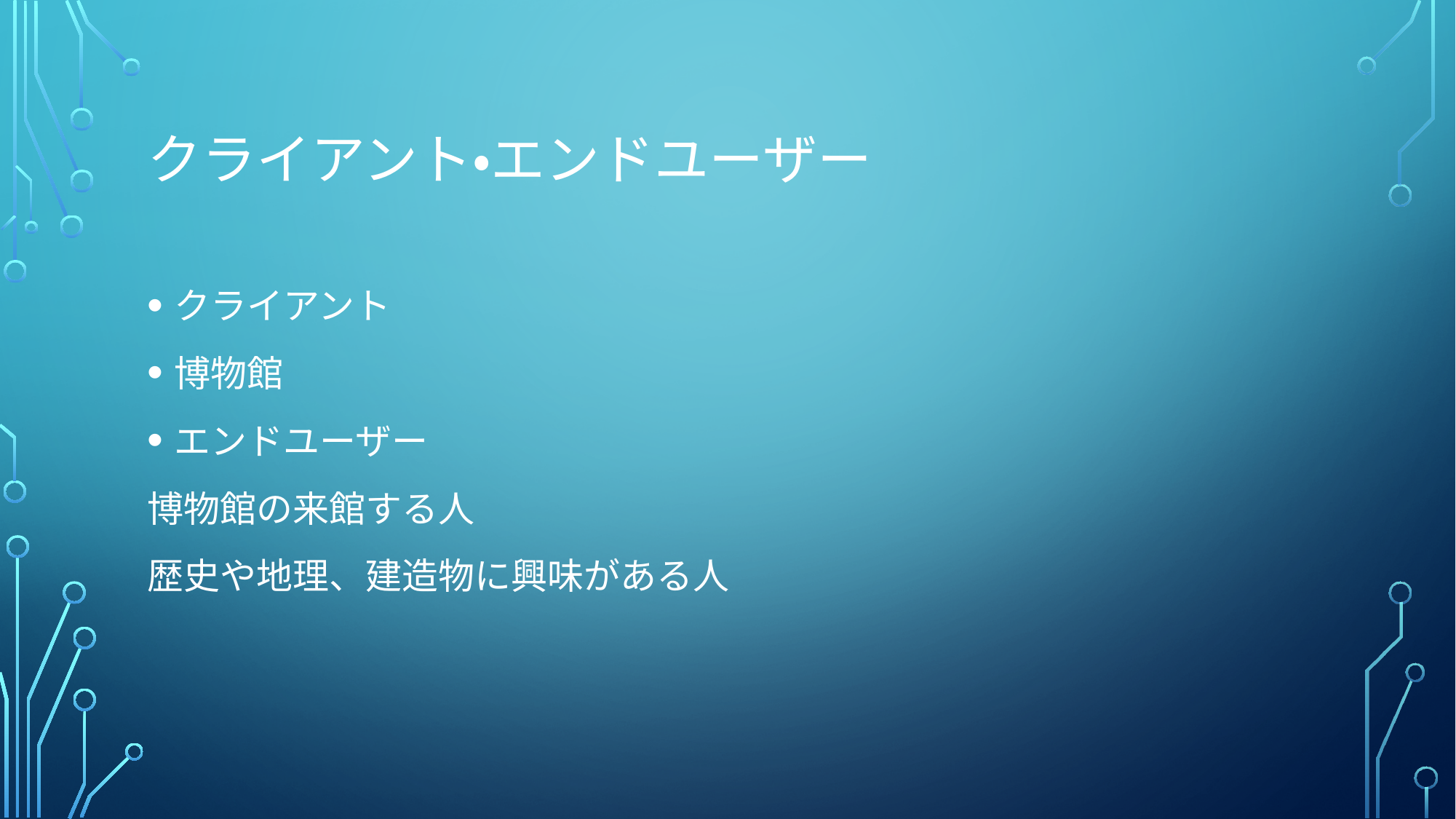

# クライアント・エンドユーザー
クライアント
博物館
エンドユーザー
博物館の来館する人
歴史や地理、建造物に興味がある人